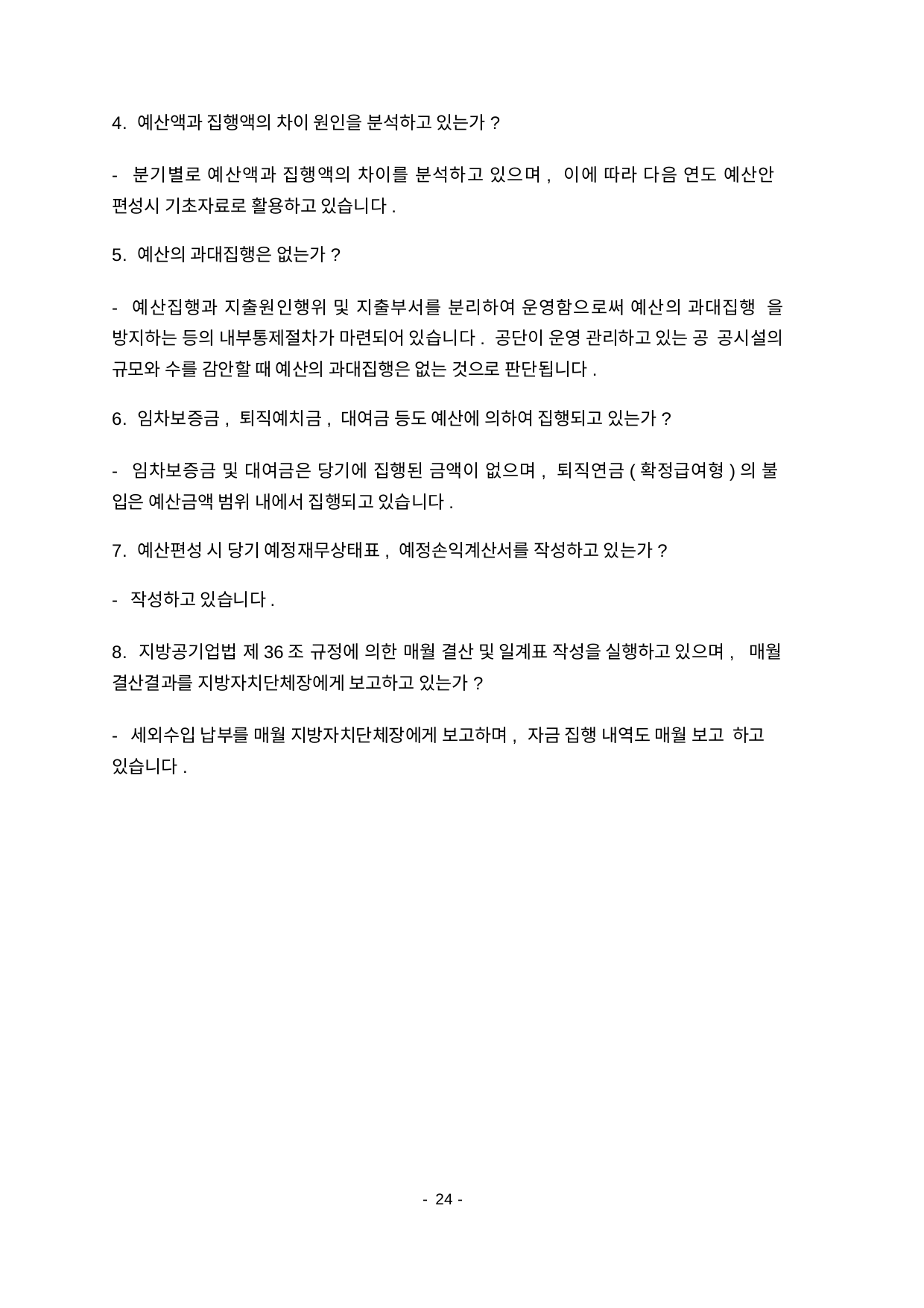

4. 예산액과 집행액의 차이 원인을 분석하고 있는가?

- 분기별로 예산액과 집행액의 차이를 분석하고 있으며, 이에 따라 다음 연도 예산안  편성시 기초자료로 활용하고 있습니다.

5. 예산의 과대집행은 없는가?

- 예산집행과 지출원인행위 및 지출부서를 분리하여 운영함으로써 예산의 과대집행  을 방지하는 등의 내부통제절차가 마련되어 있습니다. 공단이 운영 관리하고 있는 공  공시설의 규모와 수를 감안할 때 예산의 과대집행은 없는 것으로 판단됩니다.

6. 임차보증금, 퇴직예치금, 대여금 등도 예산에 의하여 집행되고 있는가?

- 임차보증금 및 대여금은 당기에 집행된 금액이 없으며, 퇴직연금(확정급여형)의 불  입은 예산금액 범위 내에서 집행되고 있습니다.

7. 예산편성 시 당기 예정재무상태표, 예정손익계산서를 작성하고 있는가?

- 작성하고 있습니다.

8. 지방공기업법 제36조 규정에 의한 매월 결산 및 일계표 작성을 실행하고 있으며,  매월 결산결과를 지방자치단체장에게 보고하고 있는가?

- 세외수입 납부를 매월 지방자치단체장에게 보고하며, 자금 집행 내역도 매월 보고  하고 있습니다.
- 24 -